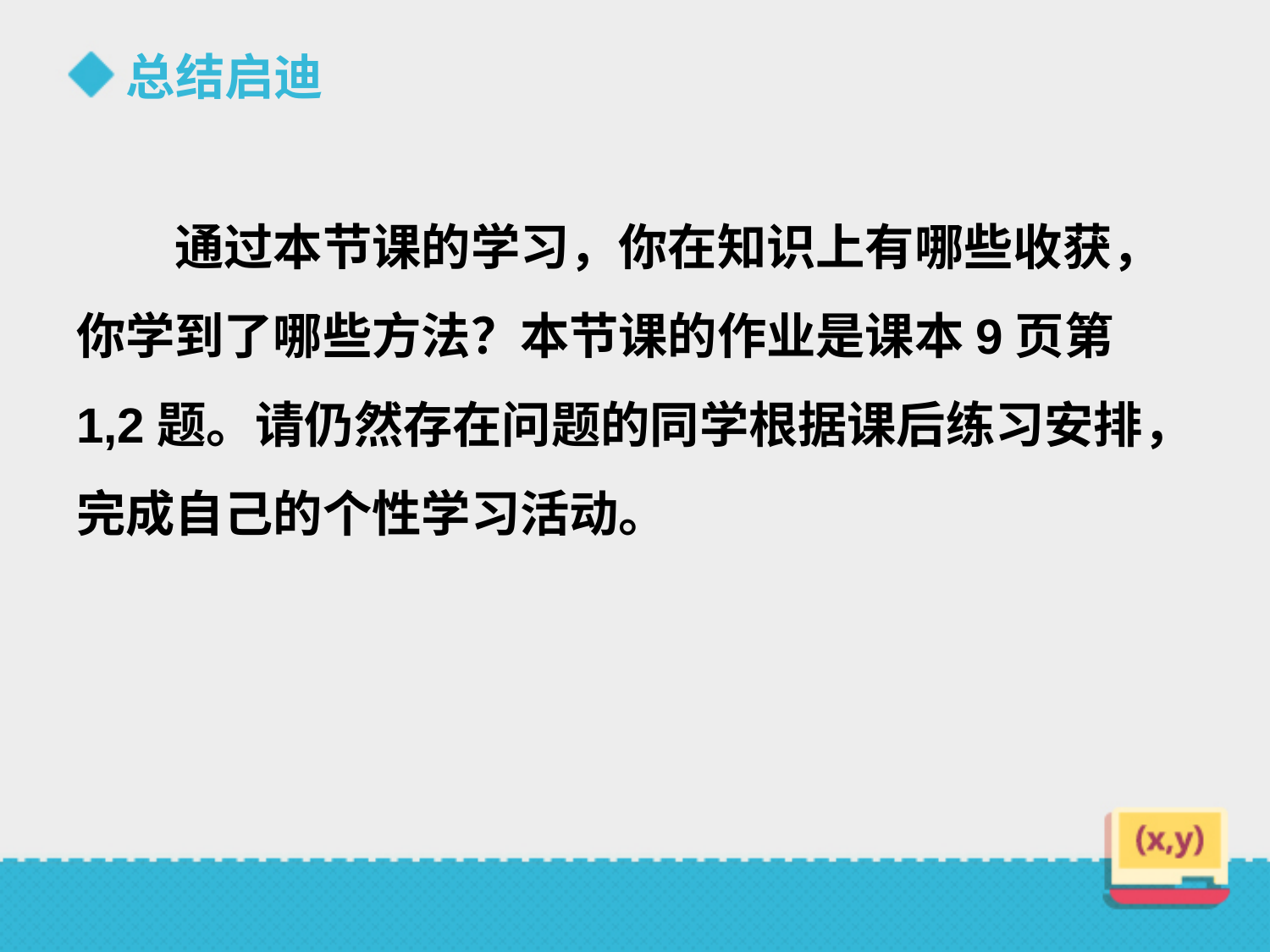

总结启迪
　　通过本节课的学习，你在知识上有哪些收获，你学到了哪些方法？本节课的作业是课本9页第1,2题。请仍然存在问题的同学根据课后练习安排，完成自己的个性学习活动。